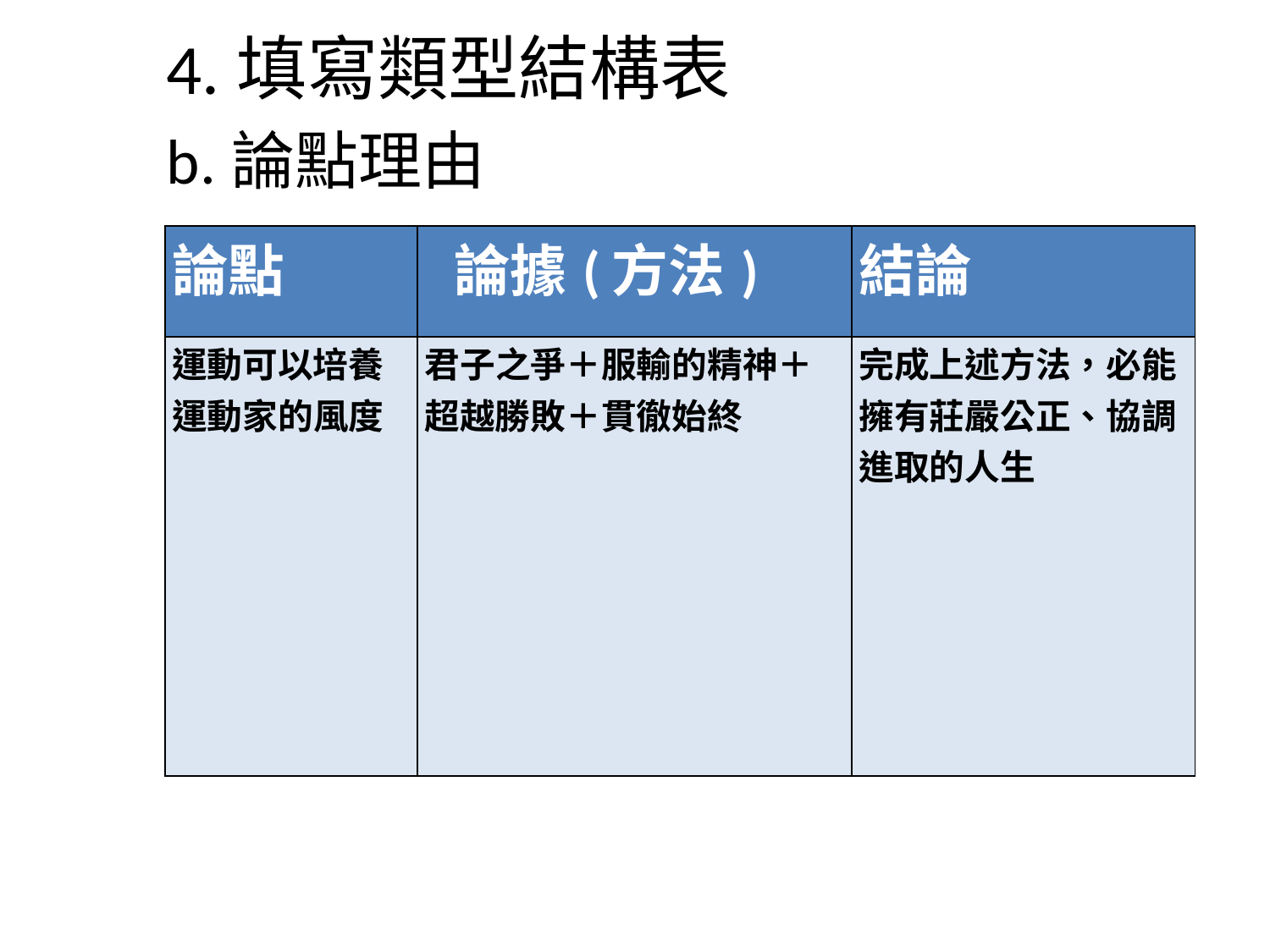

4.填寫類型結構表
b.論點理由

| 論點 | 論據(方法) | 結論 |
| --- | --- | --- |
| 運動可以培養運動家的風度 | 君子之爭＋服輸的精神＋超越勝敗＋貫徹始終 | 完成上述方法，必能擁有莊嚴公正、協調進取的人生 |